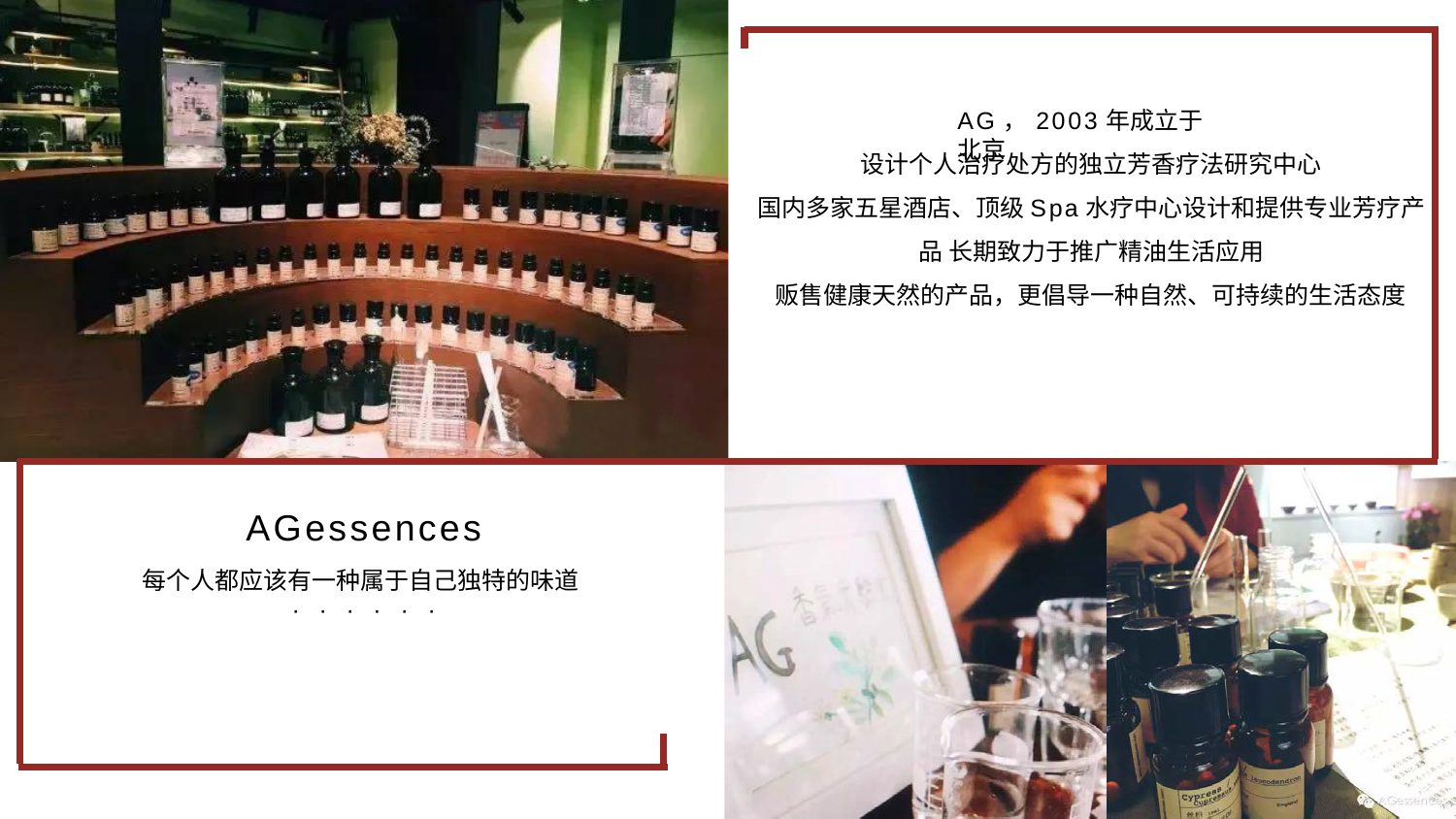

# AG，2003年成立于北京
设计个人治疗处方的独立芳香疗法研究中心
国内多家五星酒店、顶级Spa水疗中心设计和提供专业芳疗产品 长期致力于推广精油生活应用
贩售健康天然的产品，更倡导一种自然、可持续的生活态度

AGessences
每个人都应该有一种属于自己独特的味道······